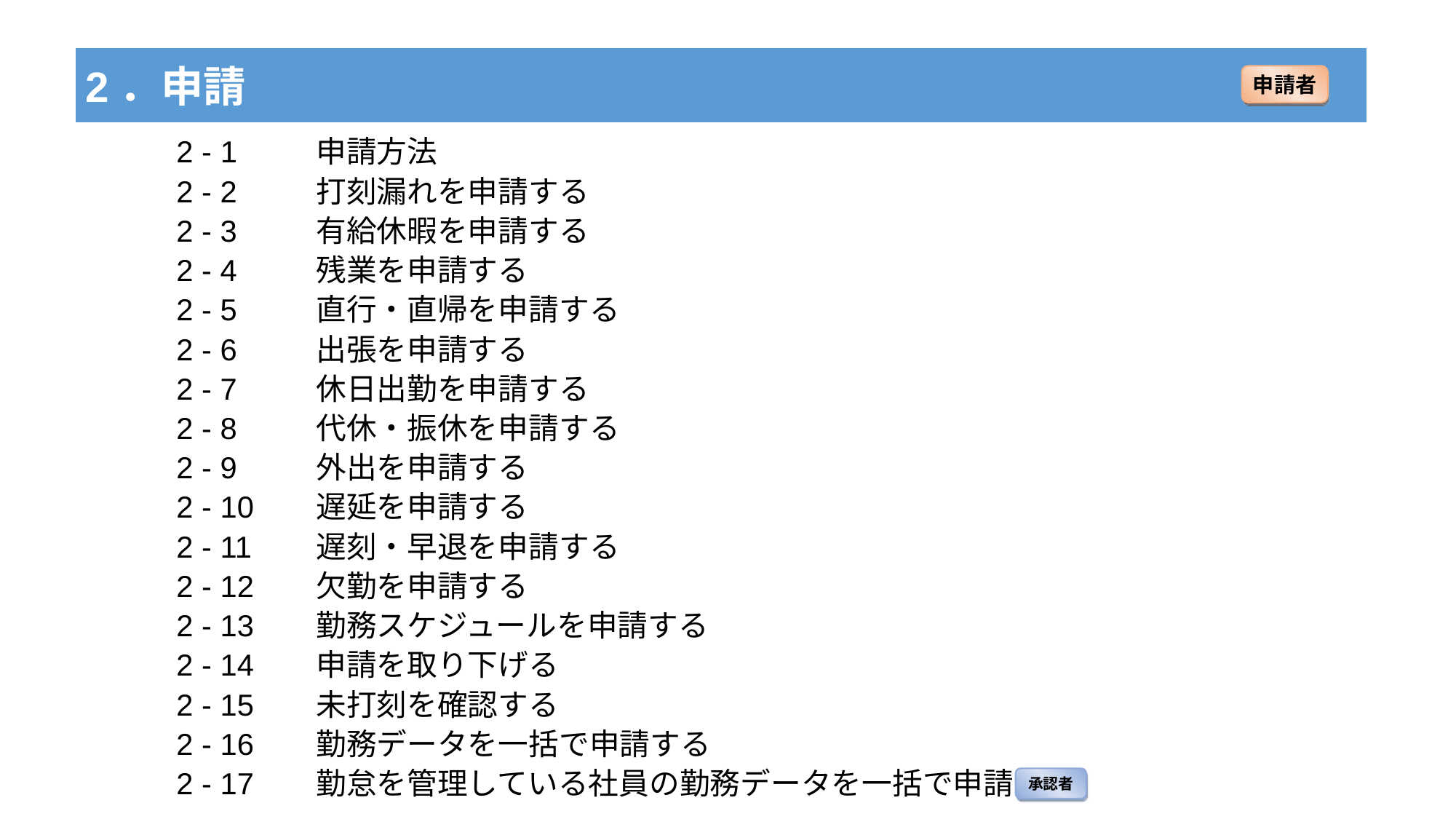

2．申請
申請者
2 - 1	　申請方法
2 - 2	　打刻漏れを申請する
2 - 3　	　有給休暇を申請する
2 - 4　	　残業を申請する
2 - 5　	　直行・直帰を申請する
2 - 6　	　出張を申請する
2 - 7　	　休日出勤を申請する
2 - 8　	　代休・振休を申請する
2 - 9　	　外出を申請する
2 - 10	　遅延を申請する
2 - 11	　遅刻・早退を申請する
2 - 12	　欠勤を申請する
2 - 13	　勤務スケジュールを申請する
2 - 14	　申請を取り下げる
2 - 15	　未打刻を確認する
2 - 16	　勤務データを一括で申請する
2 - 17	　勤怠を管理している社員の勤務データを一括で申請する
承認者